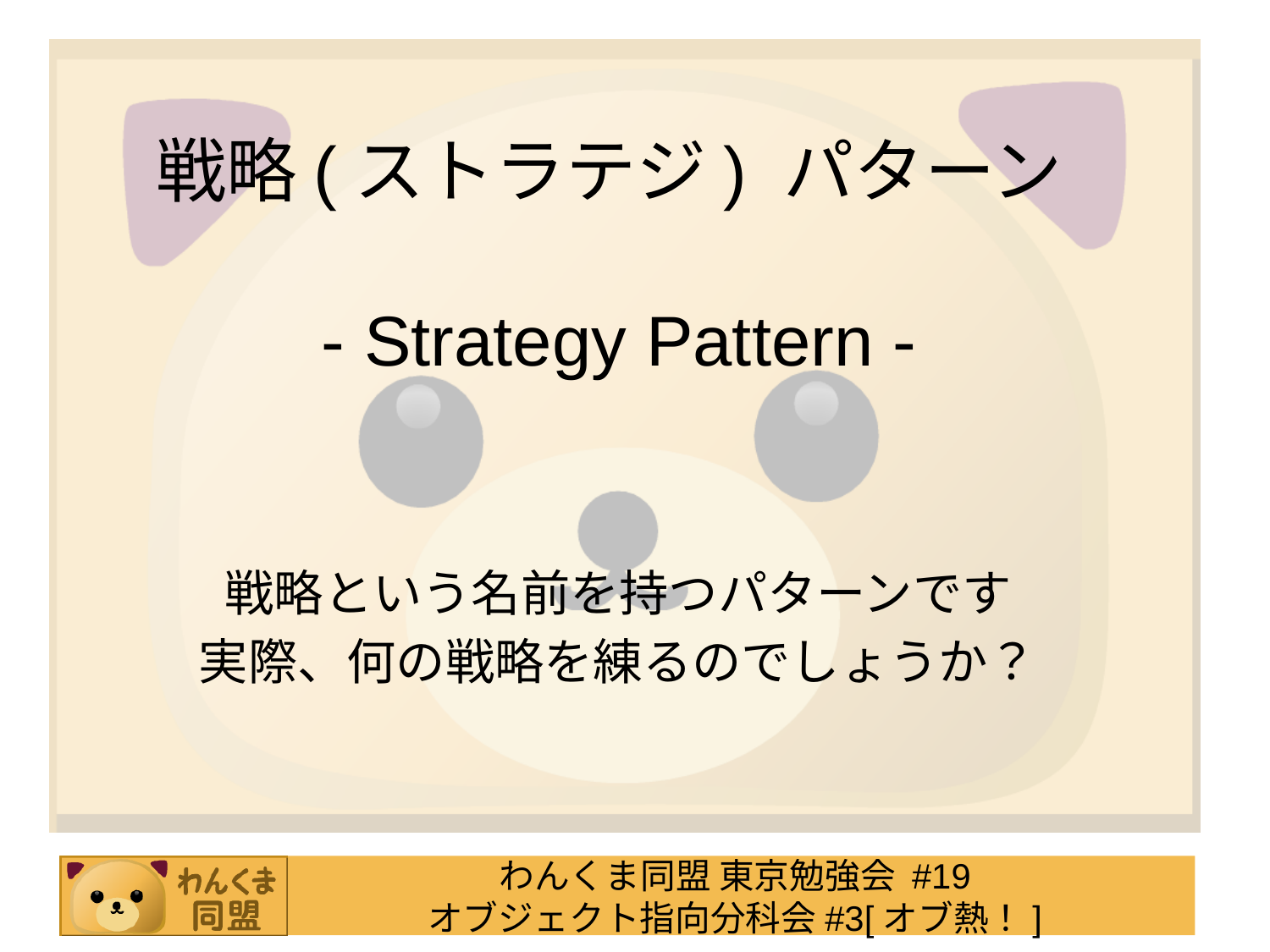

戦略(ストラテジ) パターン

 - Strategy Pattern -
戦略という名前を持つパターンです
実際、何の戦略を練るのでしょうか？